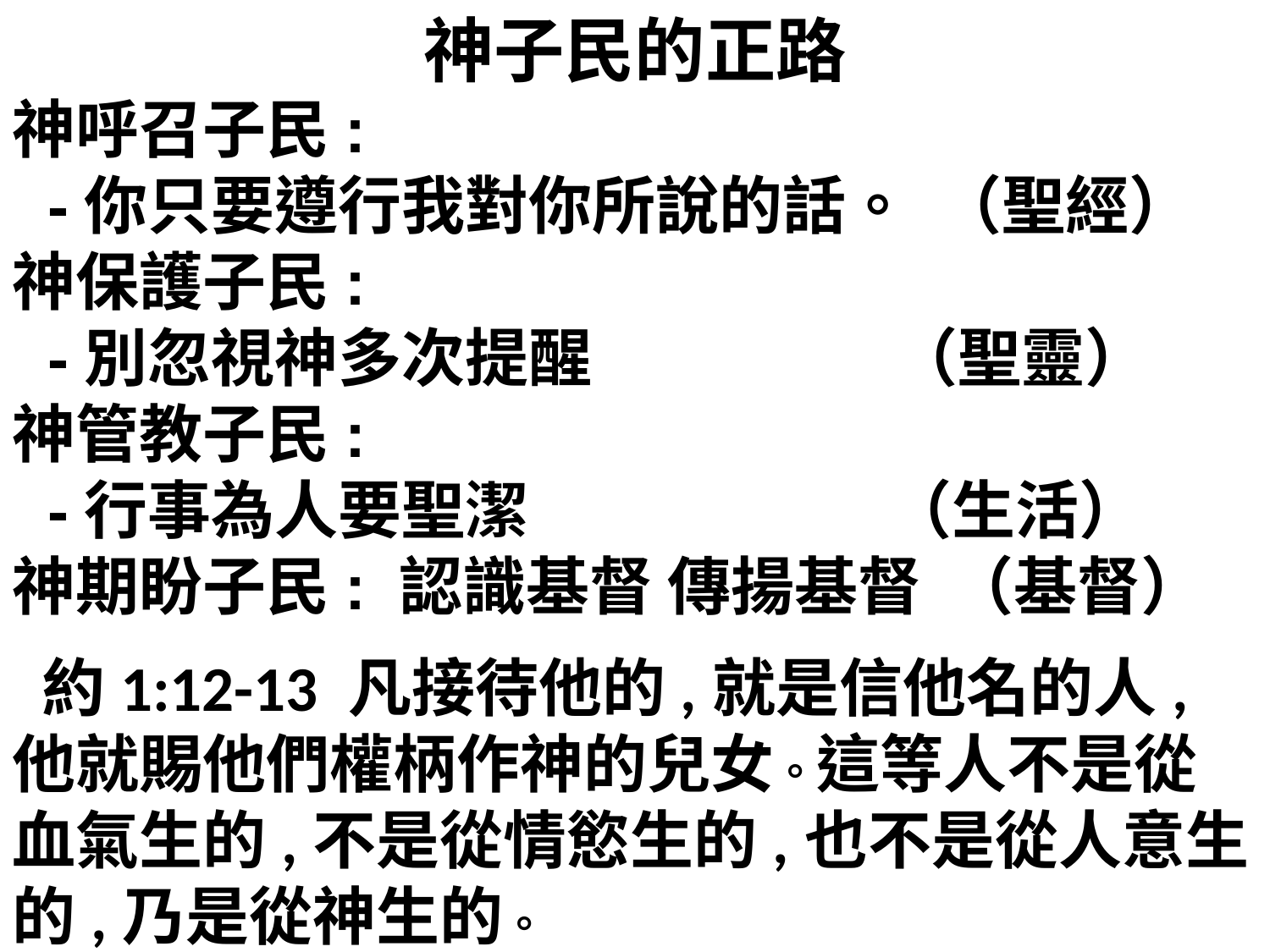

神子民的正路
神呼召子民:
  -你只要遵行我對你所說的話。  （聖經）
神保護子民:
  -別忽視神多次提醒                     （聖靈）
神管教子民:
  -行事為人要聖潔                         （生活）
神期盼子民: 認識基督 傳揚基督  （基督）

 約1:12-13 凡接待他的,就是信他名的人,他就賜他們權柄作神的兒女。這等人不是從血氣生的,不是從情慾生的,也不是從人意生的,乃是從神生的。